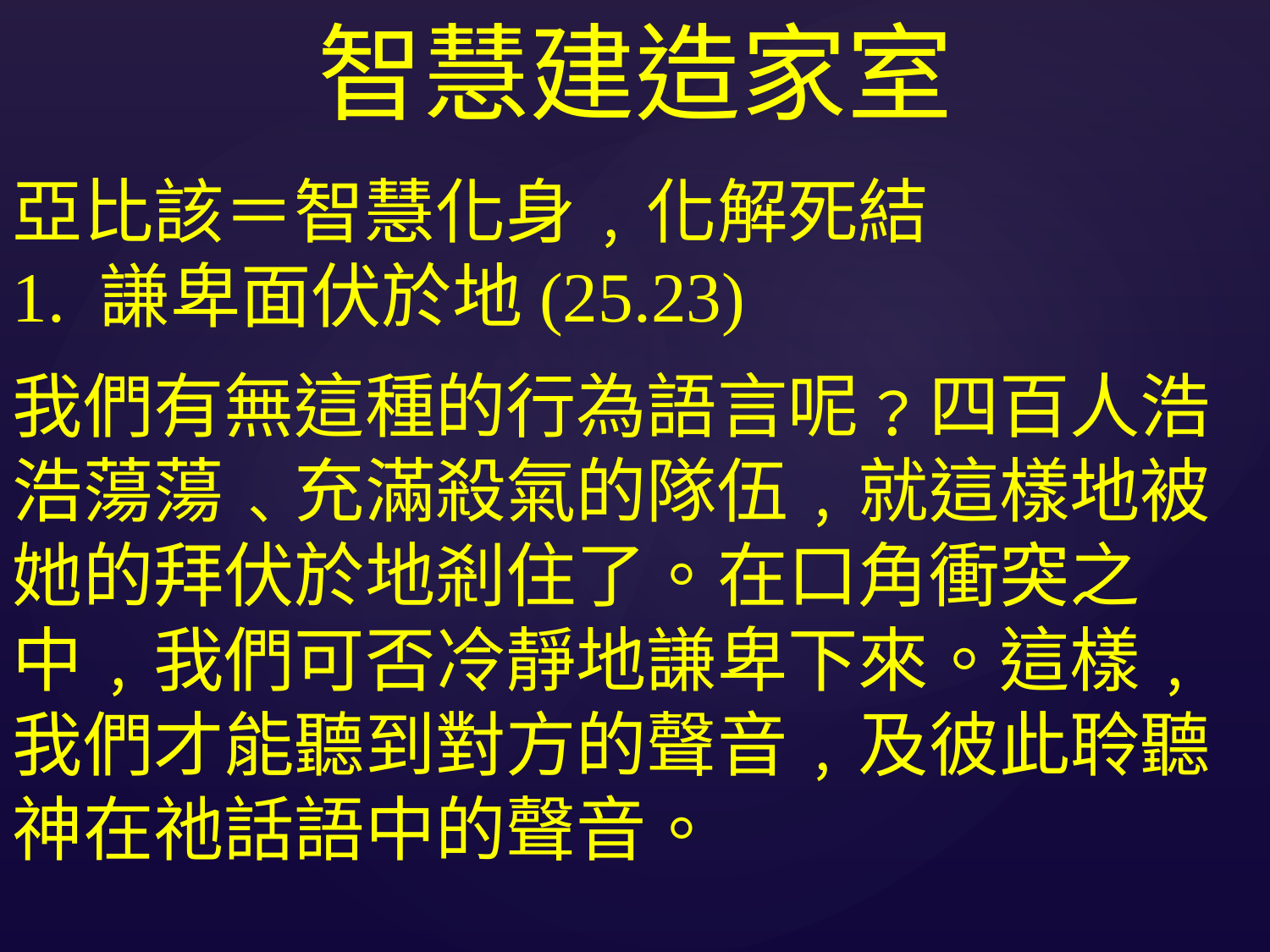

智慧建造家室

亞比該＝智慧化身﹐化解死結
1. 謙卑面伏於地(25.23)

我們有無這種的行為語言呢﹖四百人浩浩蕩蕩﹑充滿殺氣的隊伍﹐就這樣地被她的拜伏於地剎住了。在口角衝突之中﹐我們可否冷靜地謙卑下來。這樣﹐我們才能聽到對方的聲音﹐及彼此聆聽神在祂話語中的聲音。